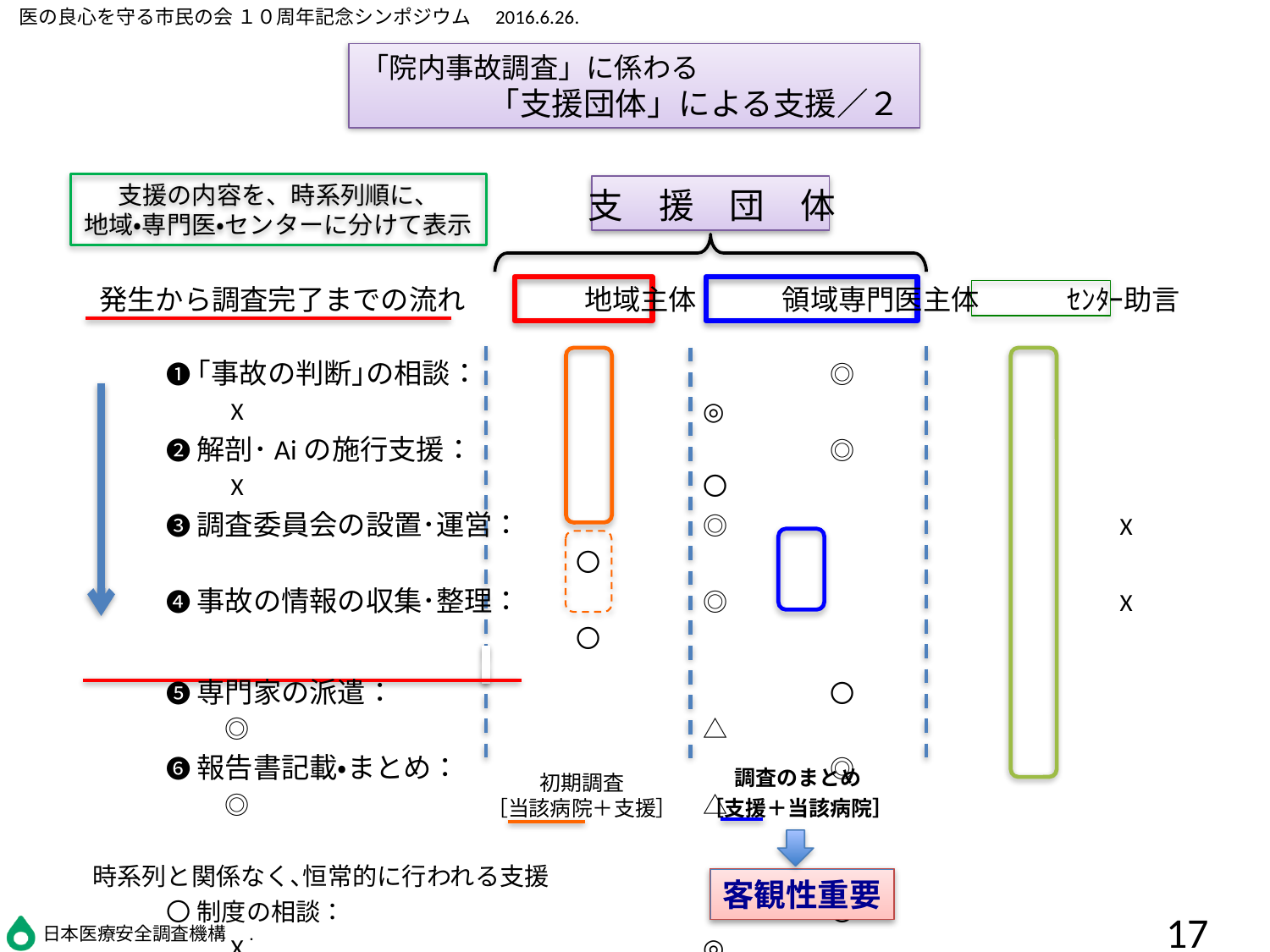

「院内事故調査」に係わる
　　　　「支援団体」による支援／２
支援の内容を、時系列順に、
地域・専門医・センターに分けて表示

支　援　団　体
　発生から調査完了までの流れ　　 　　地域主体　         領域専門医主体　　     ｾﾝﾀｰ助言

　　　　❶ ｢事故の判断｣の相談：			◎			　 X				◎
　　　　❷ 解剖･Aiの施行支援：			◎			　 X				〇
　　　　❸ 調査委員会の設置･運営：		◎			　 X				〇
　　　　❹ 事故の情報の収集･整理：		◎			　 X				〇

　　　　❺ 専門家の派遣：				〇			　 ◎				△
　　　　❻ 報告書記載・まとめ：　　			◎			　 ◎				△

　時系列と関係なく､恒常的に行われる支援
　　　　〇 制度の相談：	　　　　　			〇			　 X				◎
　　　　〇 調査手法の相談：				◎			　 X				〇

　調査のまとめ
　［支援＋当該病院］
初期調査
［当該病院＋支援］

客観性重要